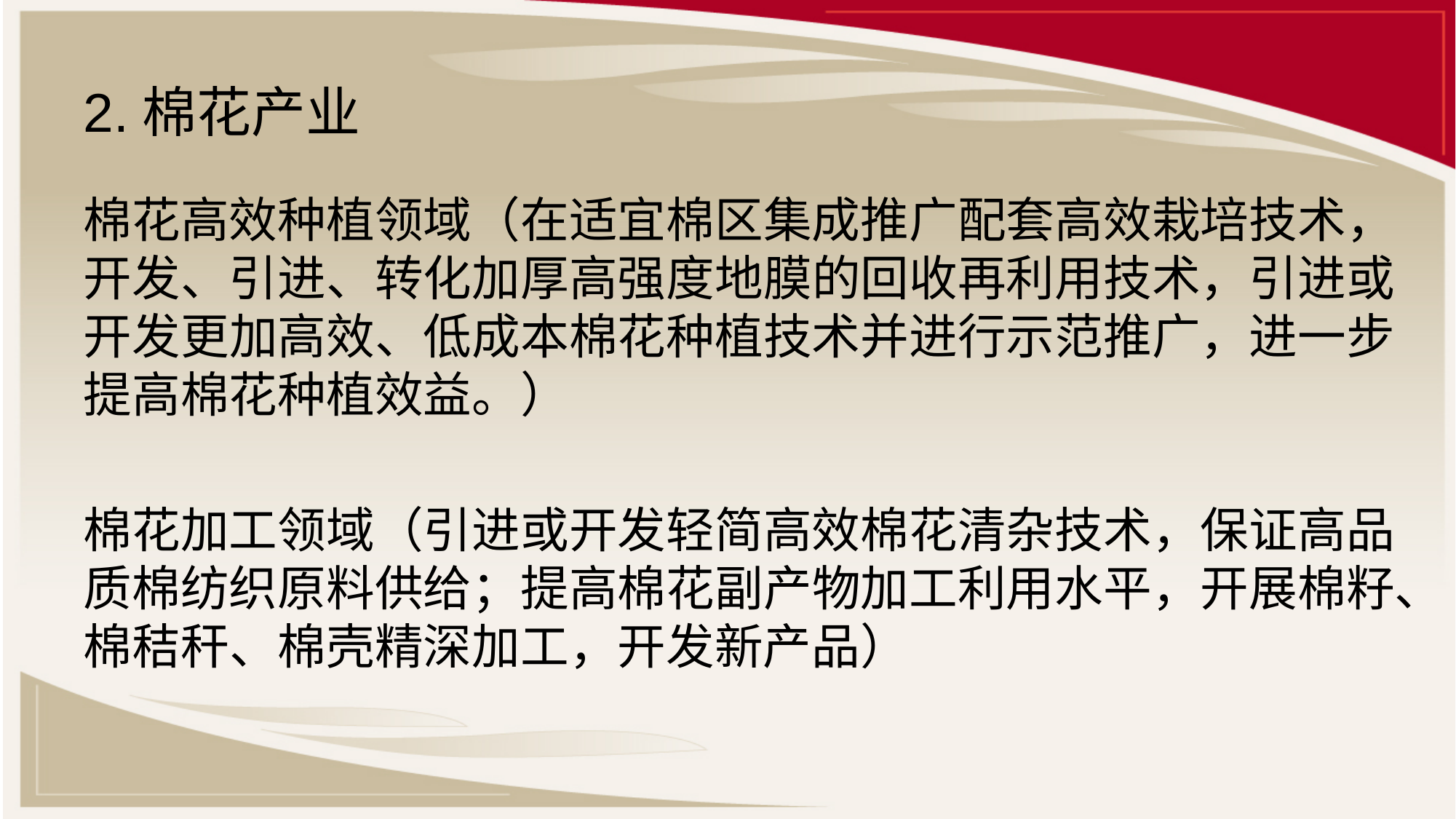

# 2.棉花产业
棉花高效种植领域（在适宜棉区集成推广配套高效栽培技术，开发、引进、转化加厚高强度地膜的回收再利用技术，引进或开发更加高效、低成本棉花种植技术并进行示范推广，进一步提高棉花种植效益。）

棉花加工领域（引进或开发轻简高效棉花清杂技术，保证高品质棉纺织原料供给；提高棉花副产物加工利用水平，开展棉籽、棉秸秆、棉壳精深加工，开发新产品）